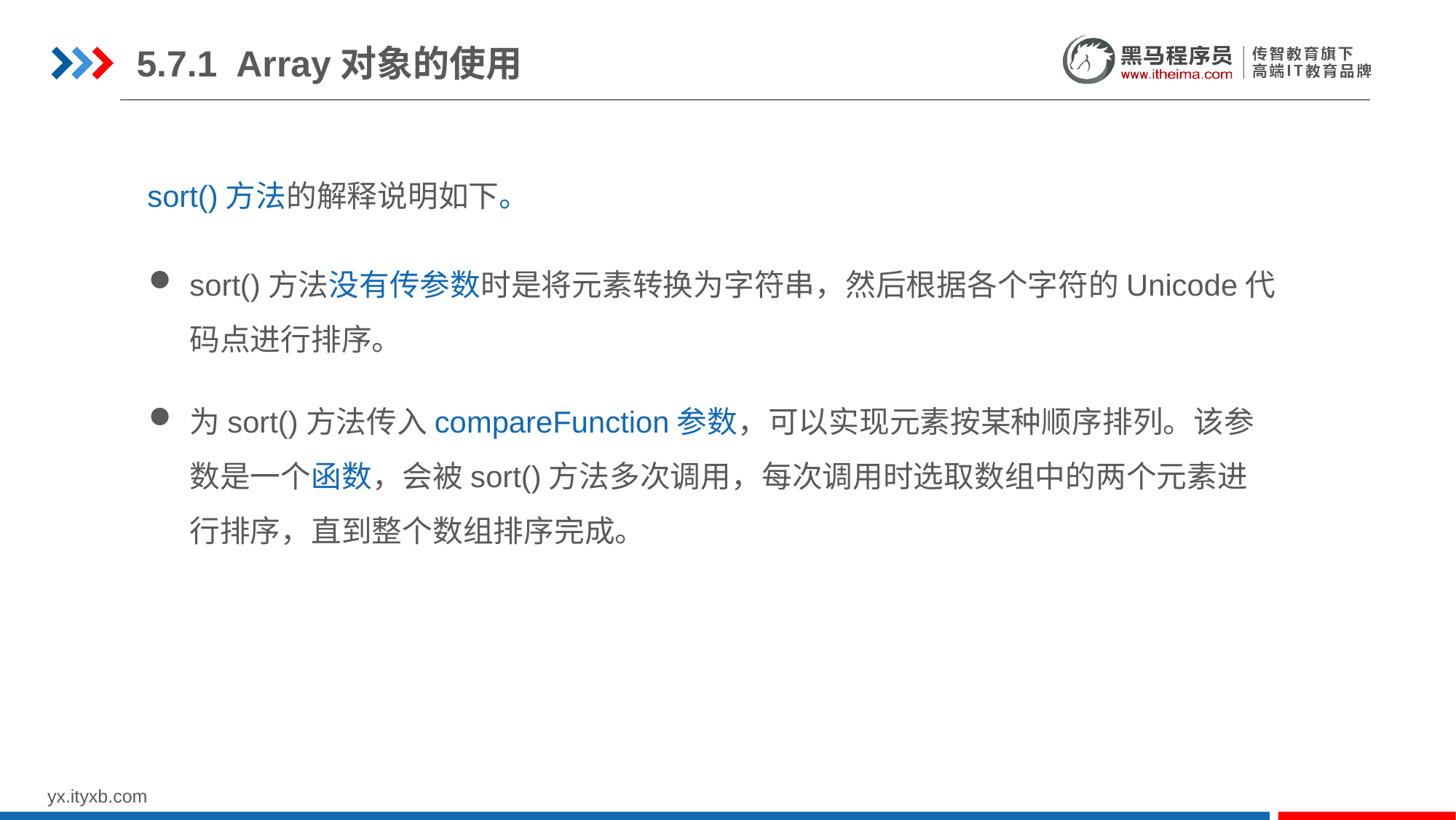

5.7.1  Array对象的使用
sort()方法的解释说明如下。
sort()方法没有传参数时是将元素转换为字符串，然后根据各个字符的Unicode代码点进行排序。

为sort()方法传入compareFunction参数，可以实现元素按某种顺序排列。该参数是一个函数，会被sort()方法多次调用，每次调用时选取数组中的两个元素进行排序，直到整个数组排序完成。